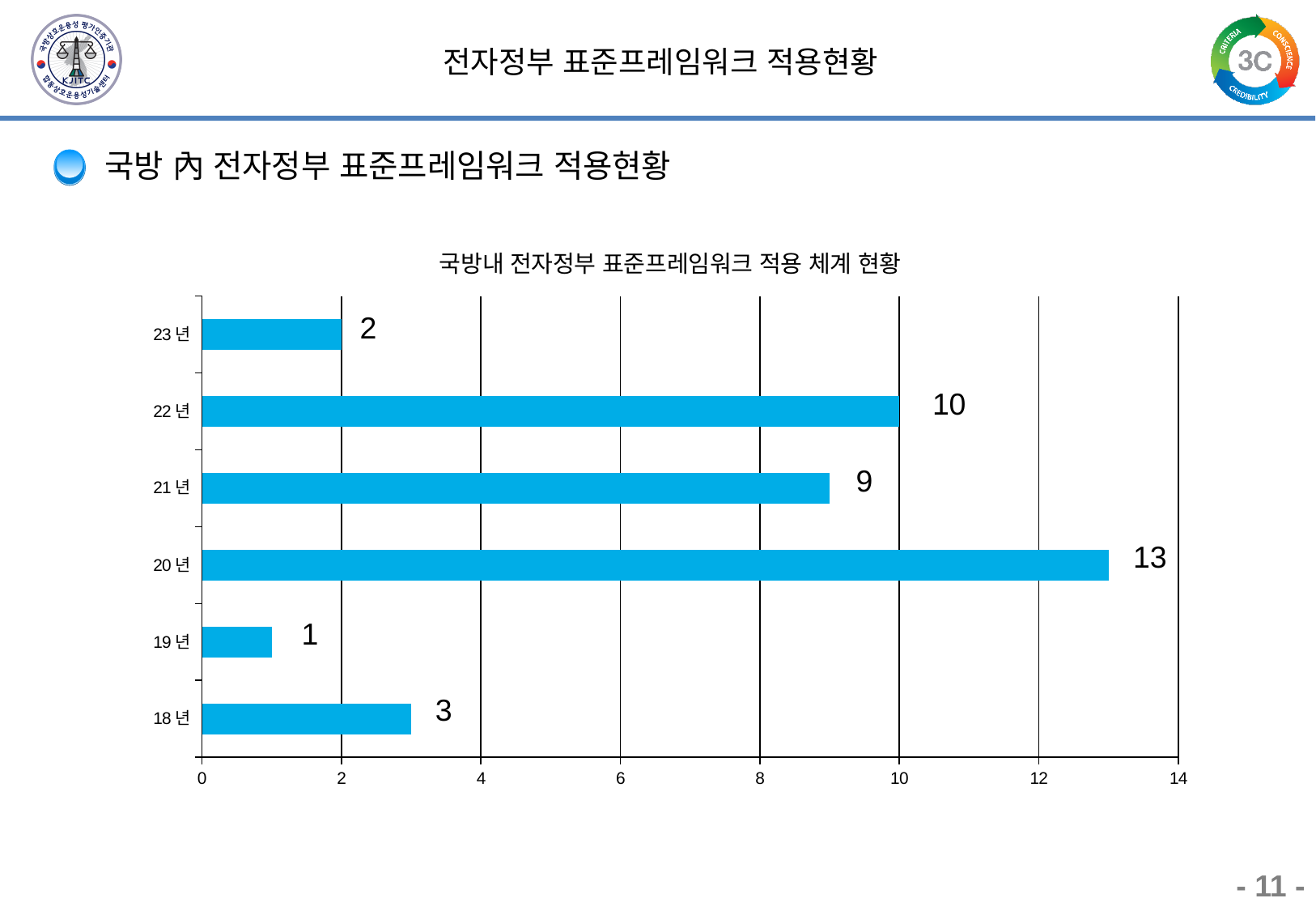

# 전자정부 표준프레임워크 적용현황

국방 內 전자정부 표준프레임워크 적용현황

### Chart:

| Category | 국방내 전자정부 표준프레임워크 적용 체계 현황 |
|---|---|
| 18년 | 3.0 |
| 19년 | 1.0 |
| 20년 | 13.0 |
| 21년 | 9.0 |
| 22년 | 10.0 |
| 23년 | 2.0 |
2
10
9
13
1
3